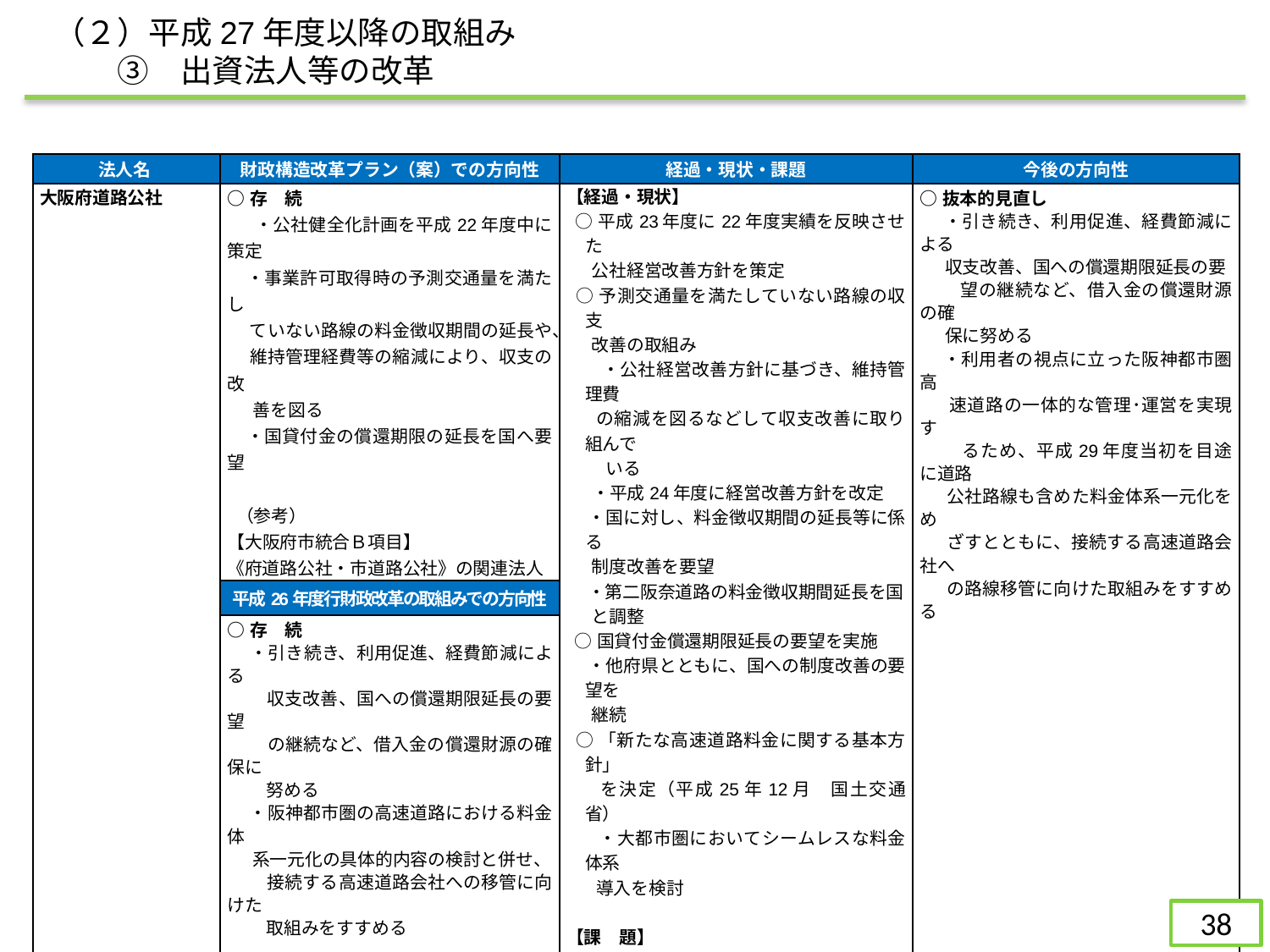

（２）平成27年度以降の取組み
　　③　出資法人等の改革
| 法人名 | 財政構造改革プラン（案）での方向性 | 経過・現状・課題 | 今後の方向性 |
| --- | --- | --- | --- |
| 大阪府道路公社 | ○存　続 　・公社健全化計画を平成22年度中に策定 ・事業許可取得時の予測交通量を満たし ていない路線の料金徴収期間の延長や、 維持管理経費等の縮減により、収支の改 　 善を図る ・国貸付金の償還期限の延長を国へ要望  （参考） 【大阪府市統合Ｂ項目】 《府道路公社・市道路公社》の関連法人 | 【経過・現状】 ○平成23年度に22年度実績を反映させた 公社経営改善方針を策定 ○予測交通量を満たしていない路線の収支 改善の取組み 　　・公社経営改善方針に基づき、維持管理費 の縮減を図るなどして収支改善に取り組んで 　　 いる 　 ・平成24年度に経営改善方針を改定 ・国に対し、料金徴収期間の延長等に係る 制度改善を要望 ・第二阪奈道路の料金徴収期間延長を国 と調整 ○国貸付金償還期限延長の要望を実施 ・他府県とともに、国への制度改善の要望を 継続 ○「新たな高速道路料金に関する基本方針」 を決定（平成25年12月　国土交通省）　 　 ・大都市圏においてシームレスな料金体系 　 導入を検討　 【課　題】 ○借入金の償還財源の確保 ○阪神都市圏高速道路等の一体的な管理・ 運営 　 ○鳥飼仁和寺大橋の料金徴収期間の延長 の有無に関する方針決定 | ○抜本的見直し ・引き続き、利用促進、経費節減による 収支改善、国への償還期限延長の要 　 　望の継続など、借入金の償還財源の確 保に努める ・利用者の視点に立った阪神都市圏高 速道路の一体的な管理･運営を実現す 　　 るため、平成29年度当初を目途に道路 公社路線も含めた料金体系一元化をめ ざすとともに、接続する高速道路会社へ の路線移管に向けた取組みをすすめる |
|  | 平成26年度行財政改革の取組みでの方向性 |  |  |
|  | ○存　続 ・引き続き、利用促進、経費節減による 　　 収支改善、国への償還期限延長の要望 　 　の継続など、借入金の償還財源の確保に 　　 努める ・阪神都市圏の高速道路における料金体 系一元化の具体的内容の検討と併せ、 　　 接続する高速道路会社への移管に向けた 　　 取組みをすすめる |  |  |
38